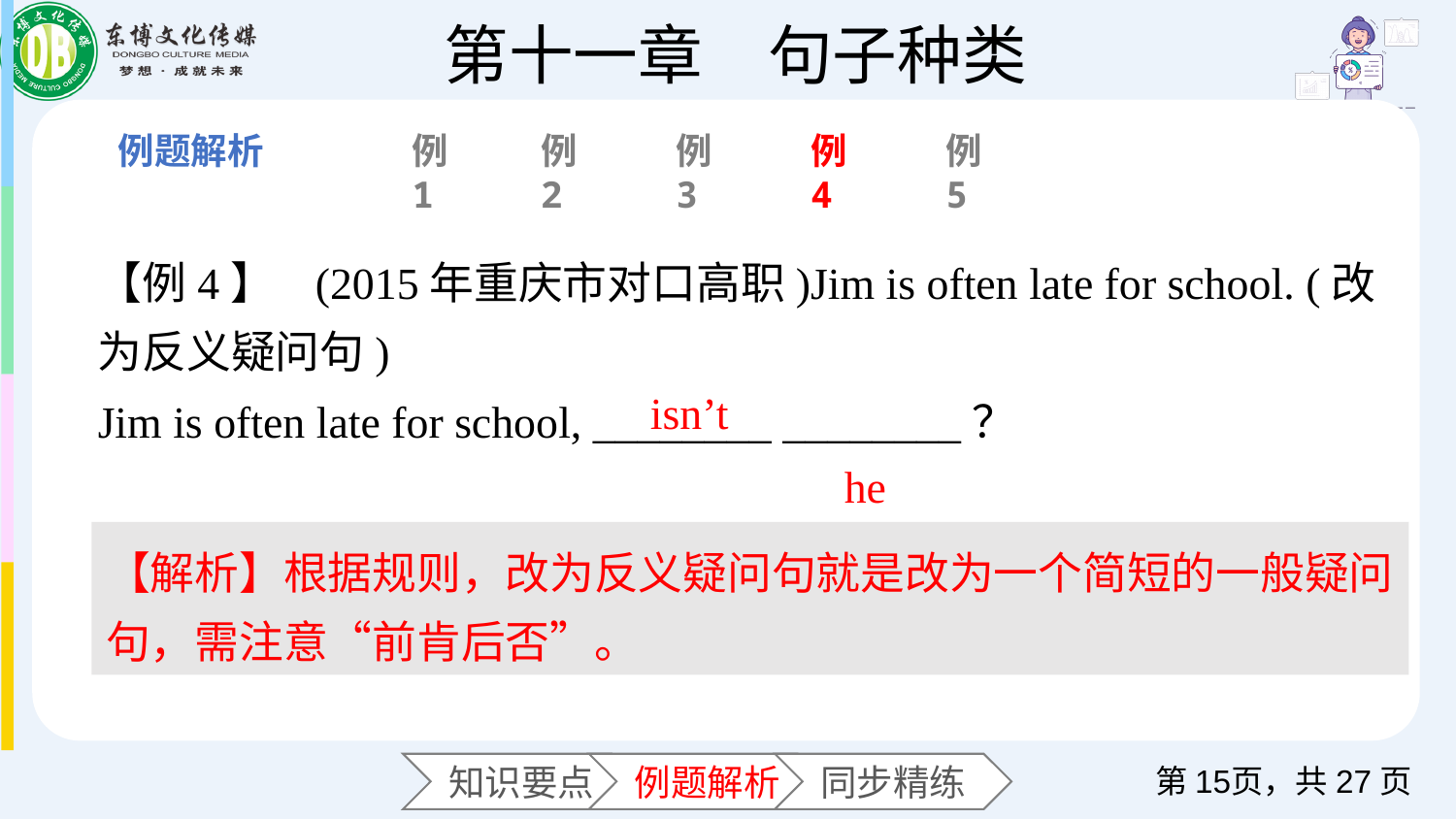

例1
例2
例3
例4
例5
【例4】   (2015年重庆市对口高职)Jim is often late for school. (改为反义疑问句)
Jim is often late for school, ________ ________？

 he
isn’t
【解析】根据规则，改为反义疑问句就是改为一个简短的一般疑问句，需注意“前肯后否”。